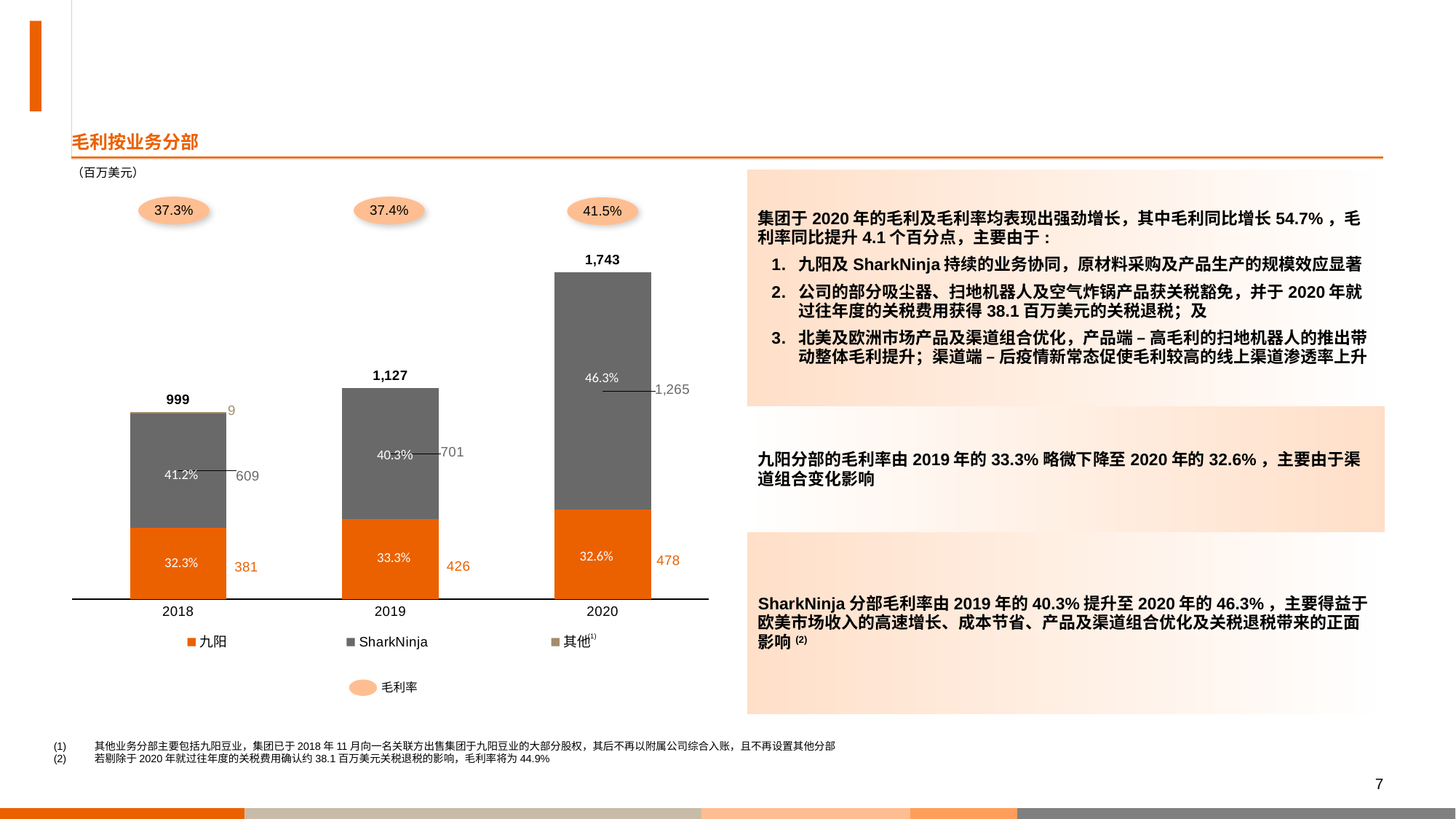

# 毛利及毛利率
毛利按业务分部
（百万美元）
集团于2020年的毛利及毛利率均表现出强劲增长，其中毛利同比增长54.7%，毛利率同比提升4.1个百分点，主要由于:
九阳及SharkNinja持续的业务协同，原材料采购及产品生产的规模效应显著
公司的部分吸尘器、扫地机器人及空气炸锅产品获关税豁免，并于2020年就过往年度的关税费用获得38.1百万美元的关税退税；及
北美及欧洲市场产品及渠道组合优化，产品端 – 高毛利的扫地机器人的推出带动整体毛利提升；渠道端 – 后疫情新常态促使毛利较高的线上渠道渗透率上升
37.3%
37.4%
41.5%

### Chart

| Category | 九阳 | SharkNinja  | 其他 | 合计 |
|---|---|---|---|---|
| 2018 | 381.1 | 609.3 | 8.6 | 999.0 |
| 2019 | 425.746 | 700.78 | 0.0 | 1126.5259999999998 |
| 2020 | 477.9 | 1264.9 | 0.0 | 1742.8000000000002 |
九阳分部的毛利率由2019年的33.3%略微下降至2020年的32.6%，主要由于渠道组合变化影响
SharkNinja分部毛利率由2019年的40.3%提升至2020年的46.3%，主要得益于欧美市场收入的高速增长、成本节省、产品及渠道组合优化及关税退税带来的正面影响(2)
(1)

毛利率
(1)	其他业务分部主要包括九阳豆业，集团已于2018年11月向一名关联方出售集团于九阳豆业的大部分股权，其后不再以附属公司综合入账，且不再设置其他分部
(2)	若剔除于2020年就过往年度的关税费用确认约38.1百万美元关税退税的影响，毛利率将为44.9%

7